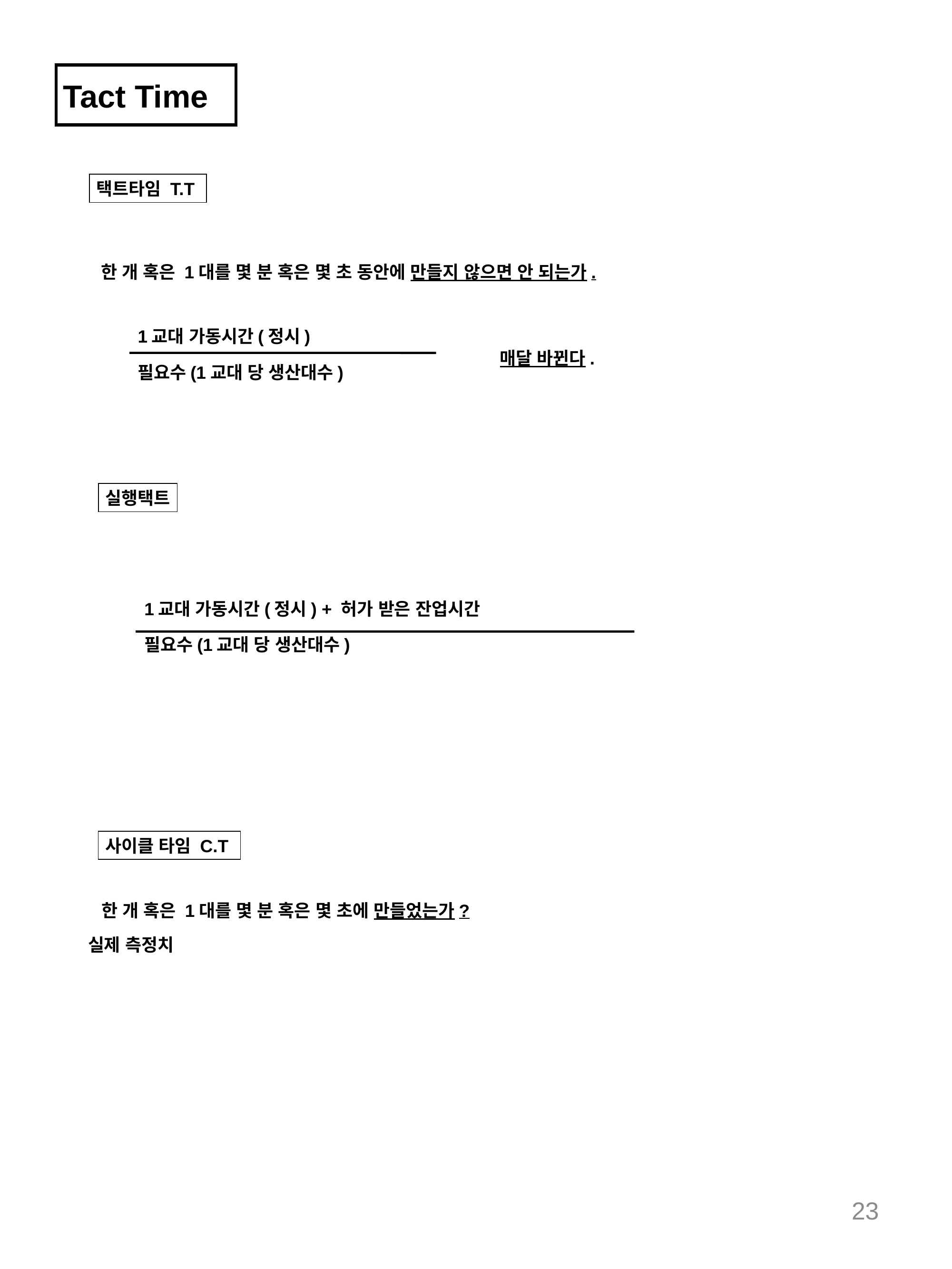

Tact Time
택트타임 T.T
한 개 혹은 1대를 몇 분 혹은 몇 초 동안에 만들지 않으면 안 되는가.
1교대 가동시간(정시)
필요수(1교대 당 생산대수)
매달 바뀐다.

실행택트
1교대 가동시간(정시) + 허가 받은 잔업시간
필요수(1교대 당 생산대수)

사이클 타임 C.T
 한 개 혹은 1대를 몇 분 혹은 몇 초에 만들었는가?
실제 측정치
23